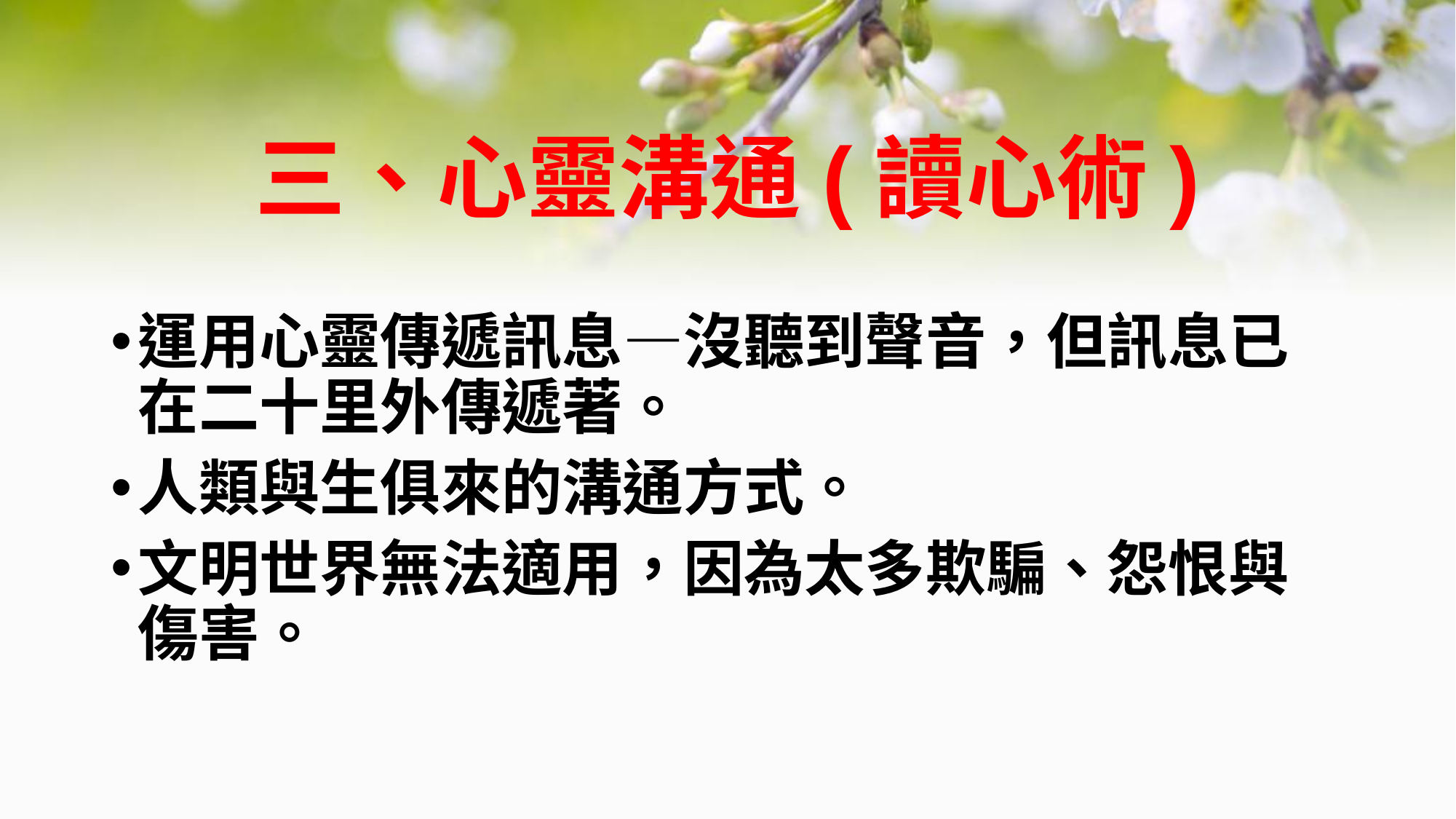

# 三、心靈溝通(讀心術)

運用心靈傳遞訊息—沒聽到聲音，但訊息已在二十里外傳遞著。
人類與生俱來的溝通方式。
文明世界無法適用，因為太多欺騙、怨恨與傷害。